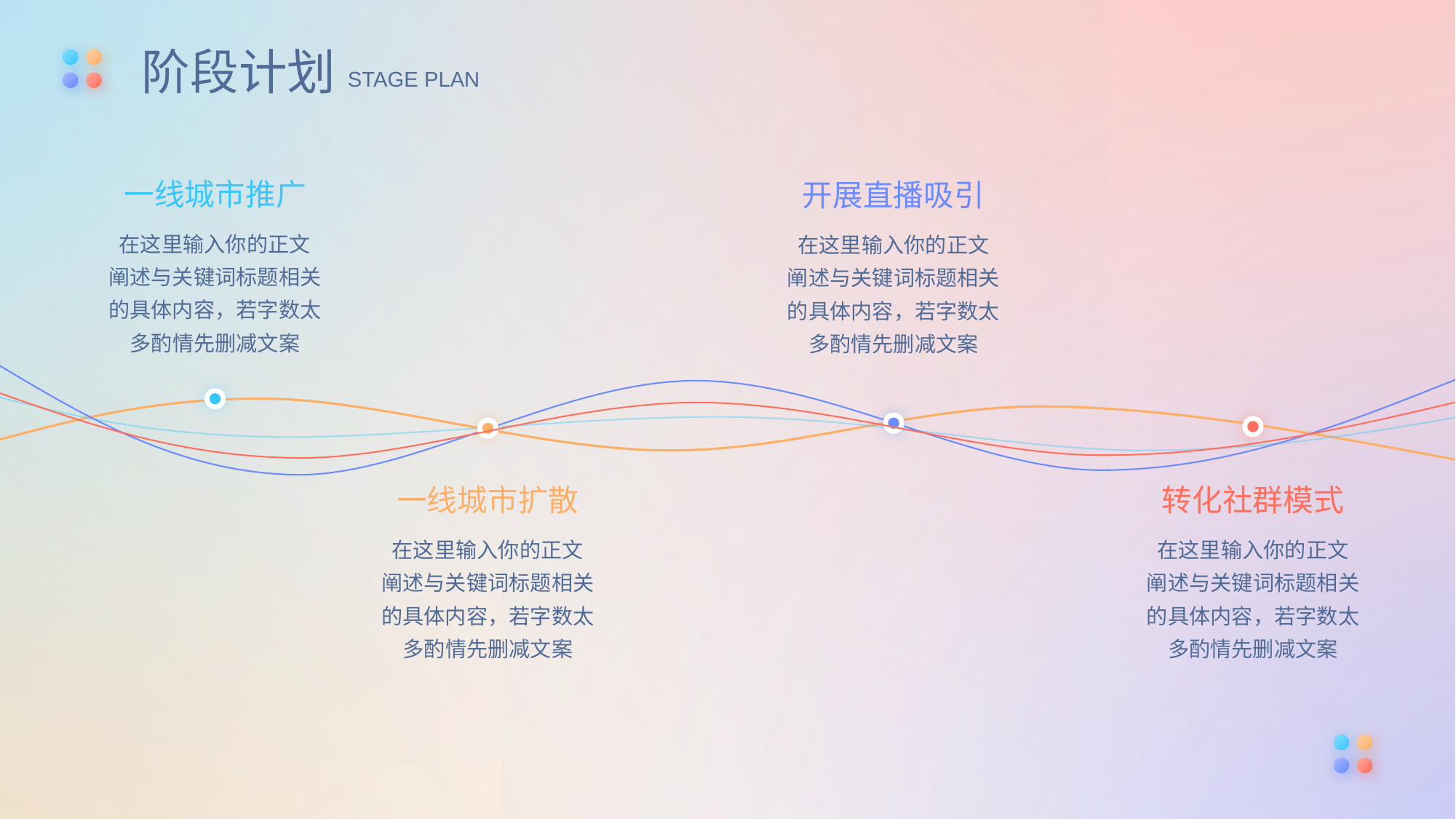

阶段计划
STAGE PLAN
一线城市推广
开展直播吸引
在这里输入你的正文
阐述与关键词标题相关的具体内容，若字数太多酌情先删减文案
在这里输入你的正文
阐述与关键词标题相关的具体内容，若字数太多酌情先删减文案

一线城市扩散
转化社群模式
在这里输入你的正文
阐述与关键词标题相关的具体内容，若字数太多酌情先删减文案
在这里输入你的正文
阐述与关键词标题相关的具体内容，若字数太多酌情先删减文案